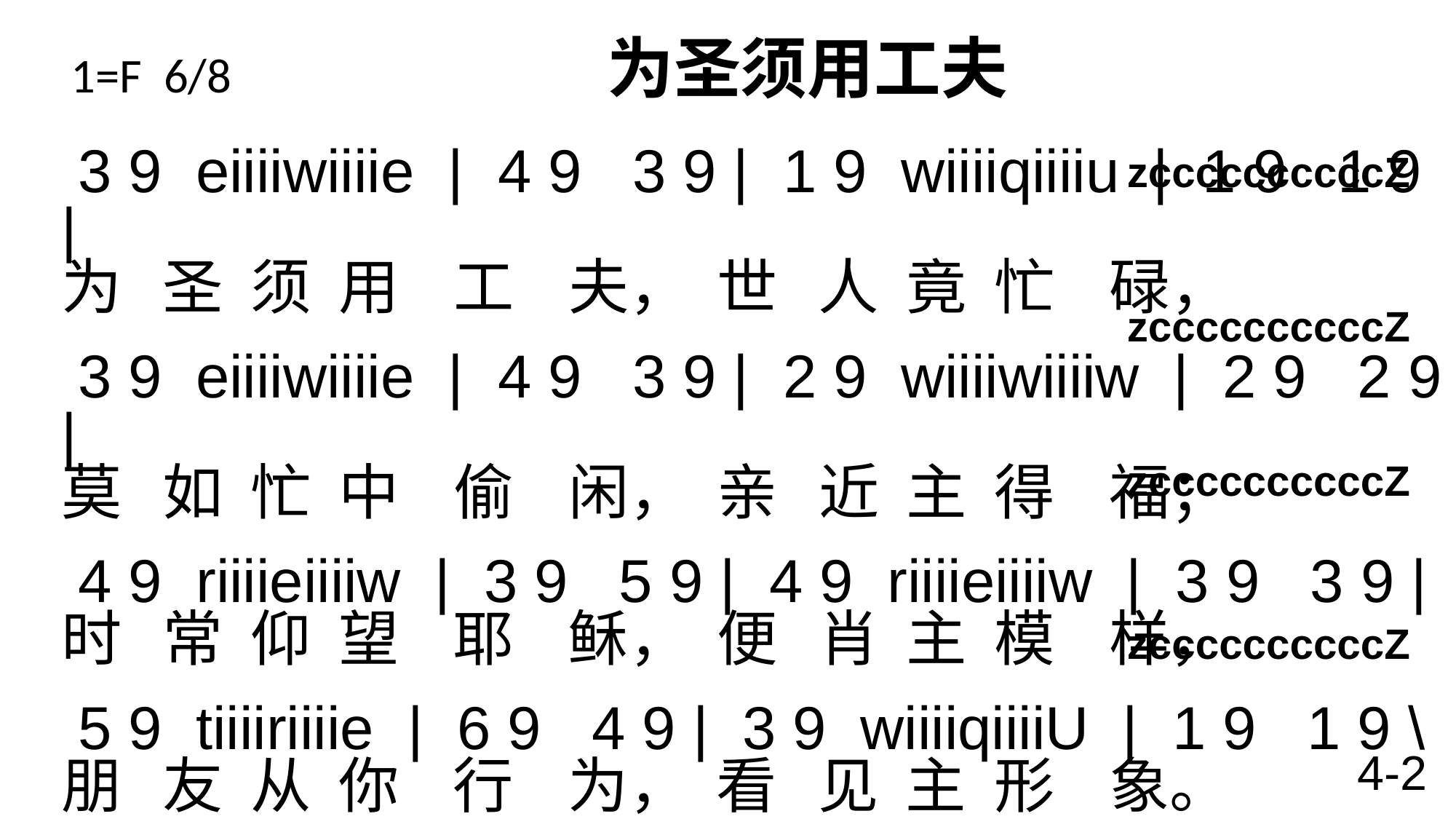

# 1=F  6/8                        为圣须用工夫
    zccccccccccZ
 3 9  eiiiiwiiiie  |  4 9   3 9 |  1 9  wiiiiqiiiiu  |  1 9   1 9 |
为   圣  须  用    工    夫，  世   人  竟  忙    碌，
 3 9  eiiiiwiiiie  |  4 9   3 9 |  2 9  wiiiiwiiiiw  |  2 9   2 9 |
莫   如  忙  中    偷    闲，  亲   近  主  得    福；
4 9  riiiieiiiiw  |  3 9   5 9 |  4 9  riiiieiiiiw  |  3 9   3 9 |
时   常  仰  望    耶    稣，  便   肖  主  模    样，
 5 9  tiiiiriiiie  |  6 9   4 9 |  3 9  wiiiiqiiiiU  |  1 9   1 9 \
朋   友  从  你    行    为，  看   见  主  形    象。
    zccccccccccZ
    zccccccccccZ
    zccccccccccZ
4-2